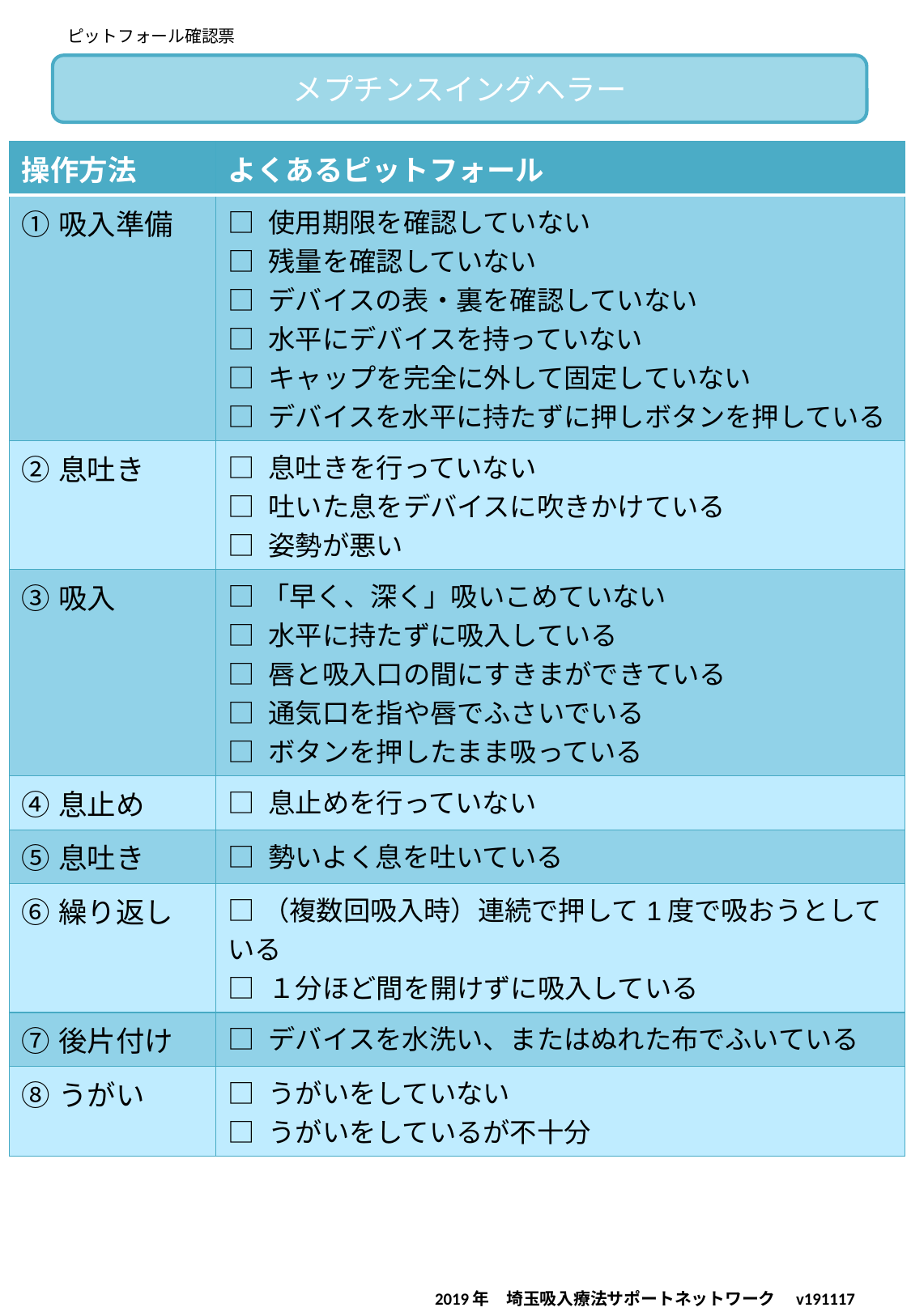

ピットフォール確認票
メプチンスイングヘラー
| 操作方法 | よくあるピットフォール |
| --- | --- |
| ①吸入準備 | □ 使用期限を確認していない □ 残量を確認していない □ デバイスの表・裏を確認していない □ 水平にデバイスを持っていない □ キャップを完全に外して固定していない □ デバイスを水平に持たずに押しボタンを押している |
| ②息吐き | □ 息吐きを行っていない □ 吐いた息をデバイスに吹きかけている □ 姿勢が悪い |
| ③吸入 | □「早く、深く」吸いこめていない □ 水平に持たずに吸入している □ 唇と吸入口の間にすきまができている □ 通気口を指や唇でふさいでいる □ ボタンを押したまま吸っている |
| ④息止め | □ 息止めを行っていない |
| ⑤息吐き | □ 勢いよく息を吐いている |
| ⑥繰り返し | □（複数回吸入時）連続で押して1度で吸おうとしている □ １分ほど間を開けずに吸入している |
| ⑦後片付け | □ デバイスを水洗い、またはぬれた布でふいている |
| ⑧うがい | □ うがいをしていない □ うがいをしているが不十分 |
2019年　埼玉吸入療法サポートネットワーク　v191117